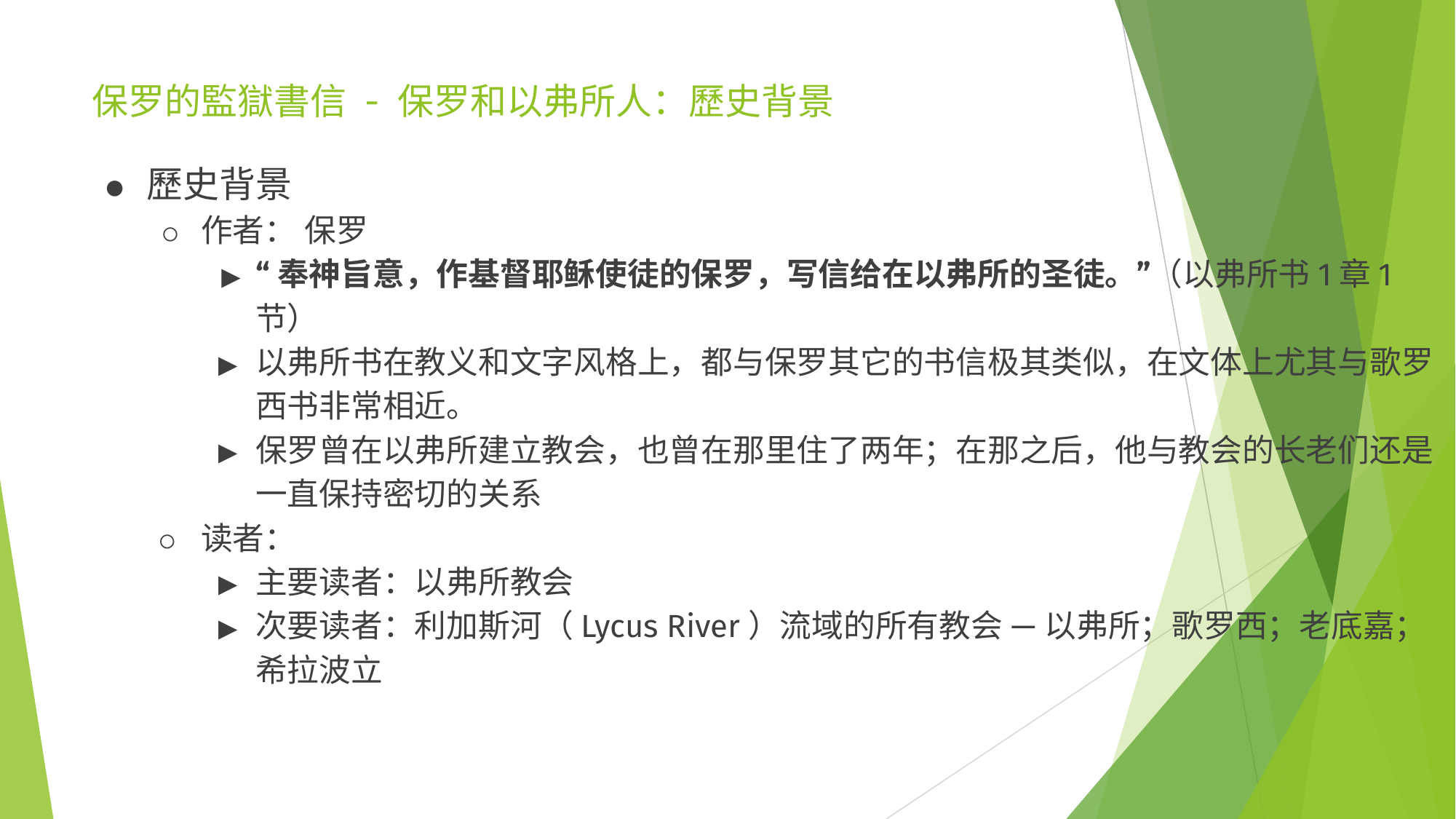

# 保罗的監獄書信 - 保罗和以弗所人：歷史背景
歷史背景
作者： 保罗
“奉神旨意，作基督耶稣使徒的保罗，写信给在以弗所的圣徒。”（以弗所书1章1节）
以弗所书在教义和文字风格上，都与保罗其它的书信极其类似，在文体上尤其与歌罗西书非常相近。
保罗曾在以弗所建立教会，也曾在那里住了两年；在那之后，他与教会的长老们还是一直保持密切的关系
读者：
主要读者：以弗所教会
次要读者：利加斯河（Lycus River​​）流域的所有教会​​ — 以弗所；歌罗西；老底嘉；希拉波立